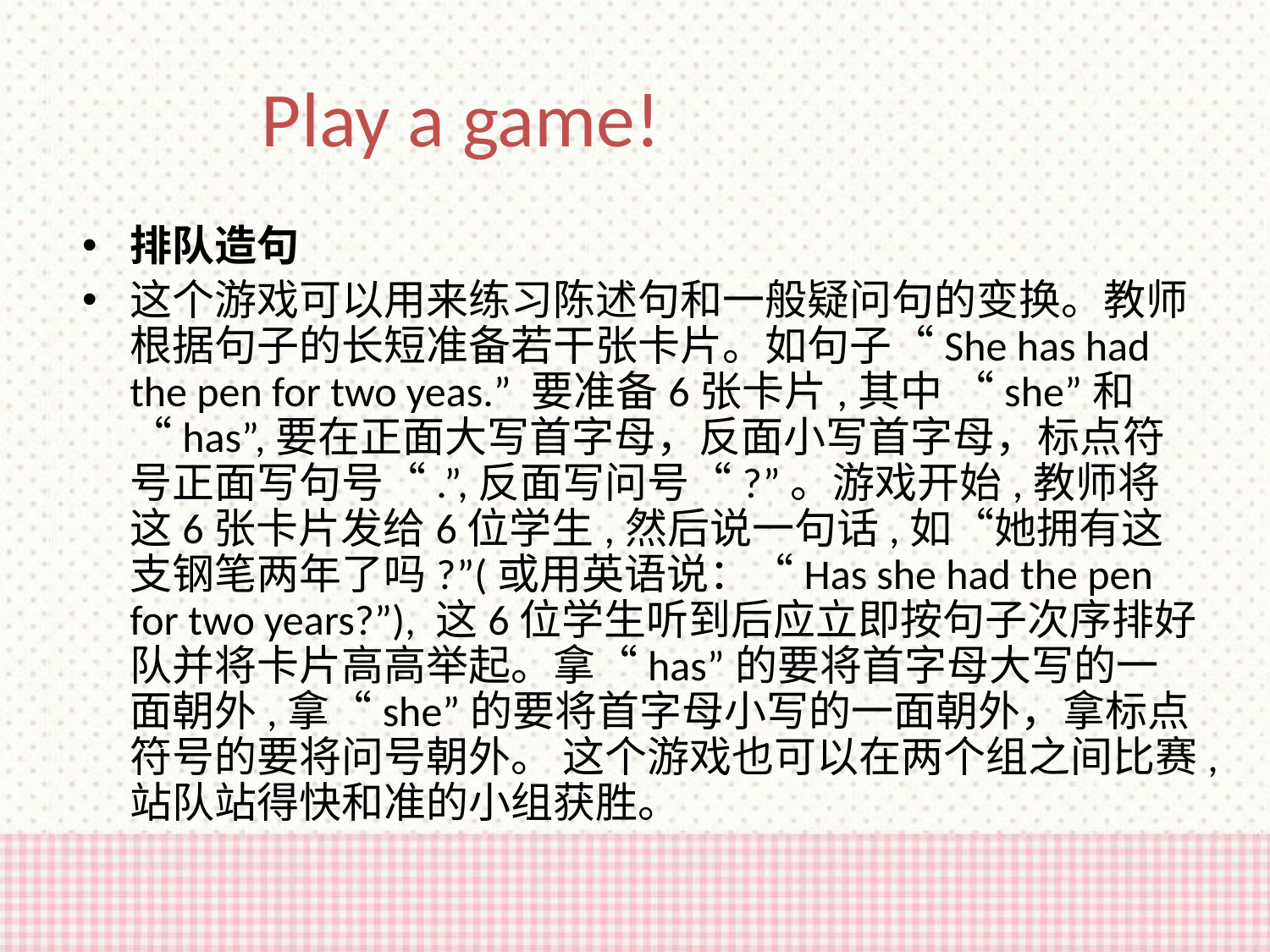

排队造句
这个游戏可以用来练习陈述句和一般疑问句的变换。教师根据句子的长短准备若干张卡片。如句子“She has had the pen for two yeas.” 要准备6张卡片,其中 “she”和“has”,要在正面大写首字母，反面小写首字母，标点符号正面写句号“.”,反面写问号“?”。游戏开始,教师将这6张卡片发给6位学生,然后说一句话,如“她拥有这支钢笔两年了吗?”(或用英语说：“Has she had the pen for two years?”), 这6位学生听到后应立即按句子次序排好队并将卡片高高举起。拿“has”的要将首字母大写的一面朝外,拿“she”的要将首字母小写的一面朝外，拿标点符号的要将问号朝外。 这个游戏也可以在两个组之间比赛,站队站得快和准的小组获胜。
Play a game!